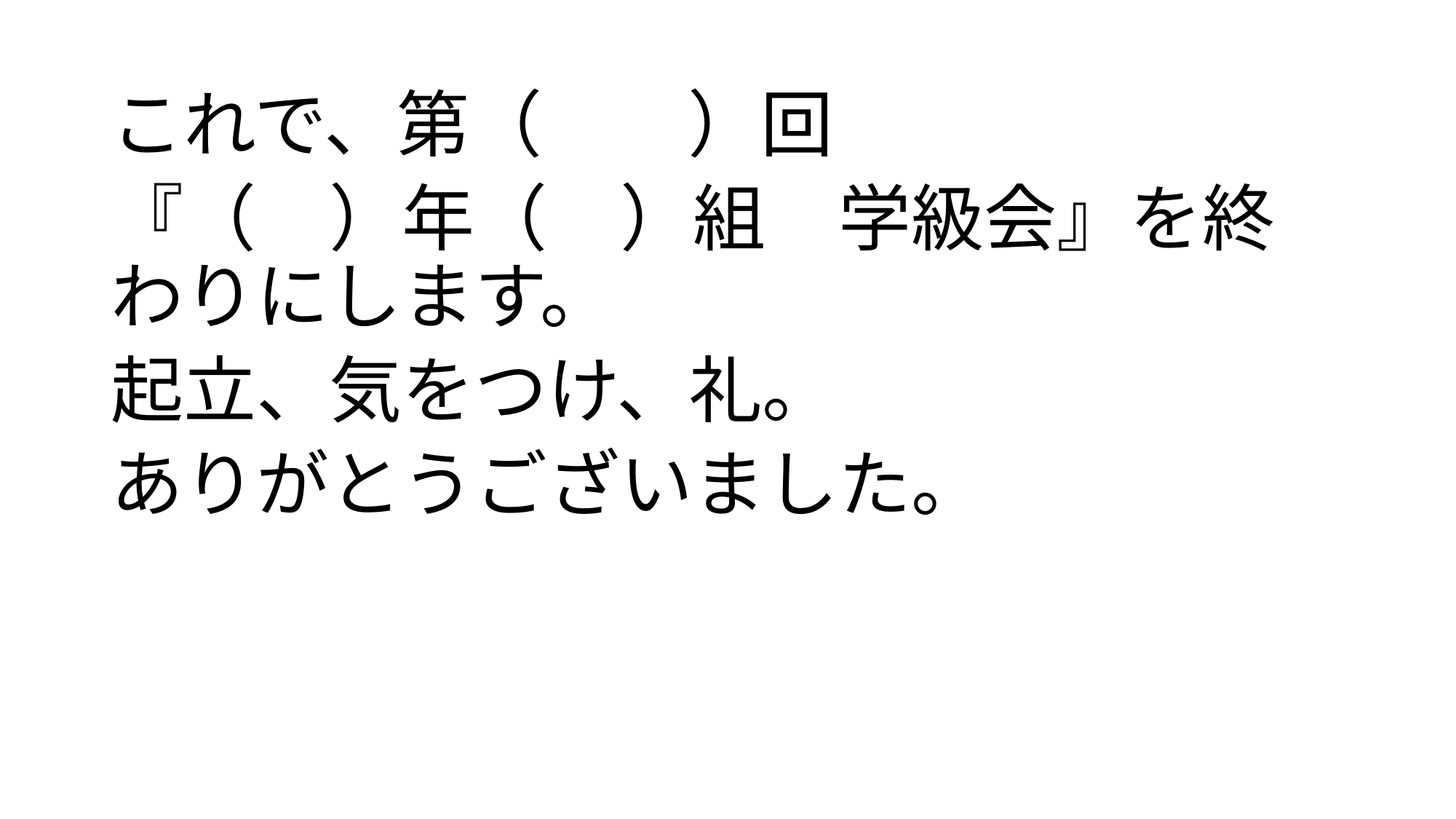

これで、第（　　）回
『（　）年（　）組　学級会』を終わりにします。
起立、気をつけ、礼。
ありがとうございました。